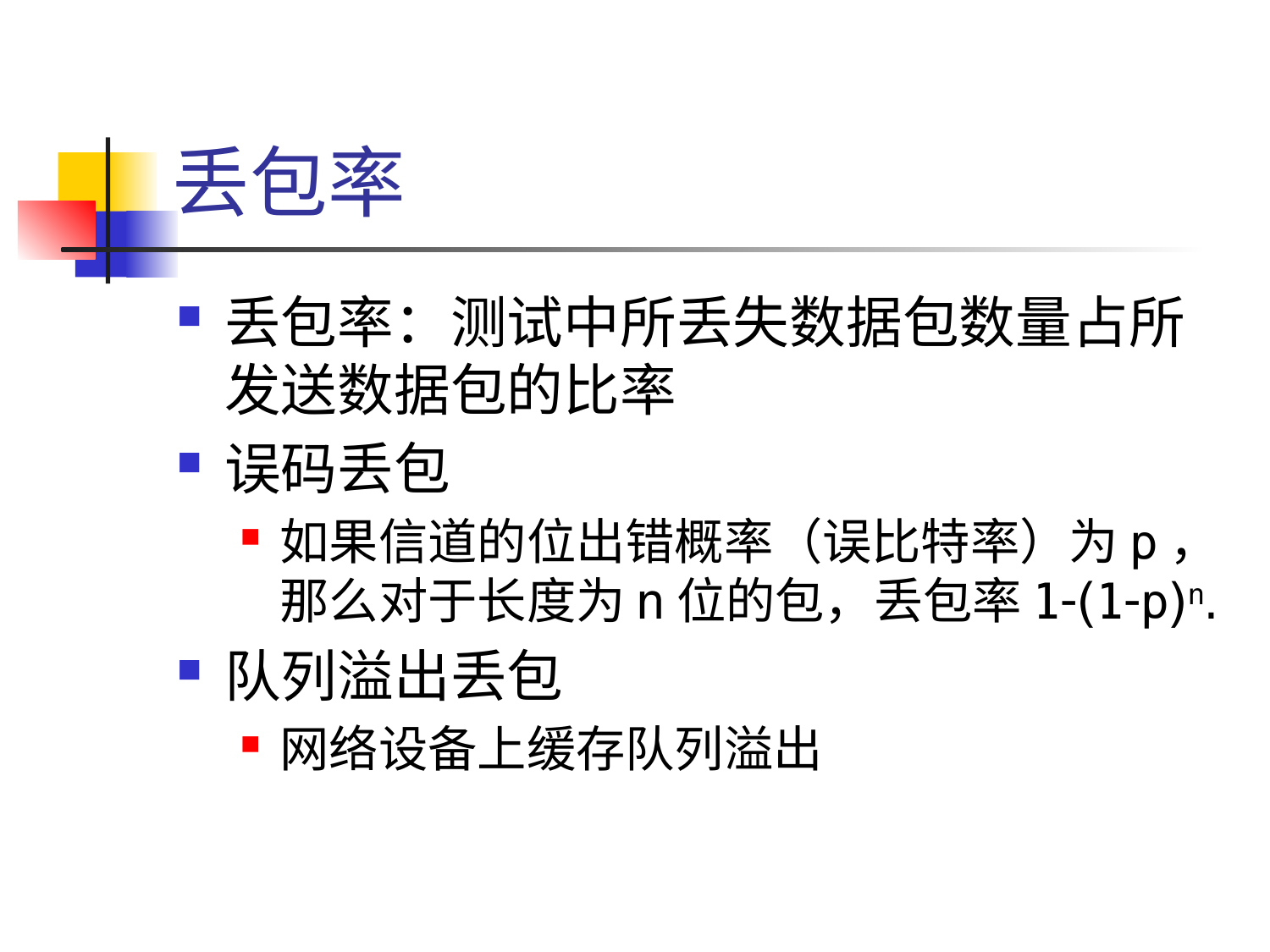

# 丢包率
丢包率：测试中所丢失数据包数量占所发送数据包的比率
误码丢包
如果信道的位出错概率（误比特率）为p，那么对于长度为n位的包，丢包率1-(1-p)n.
队列溢出丢包
网络设备上缓存队列溢出